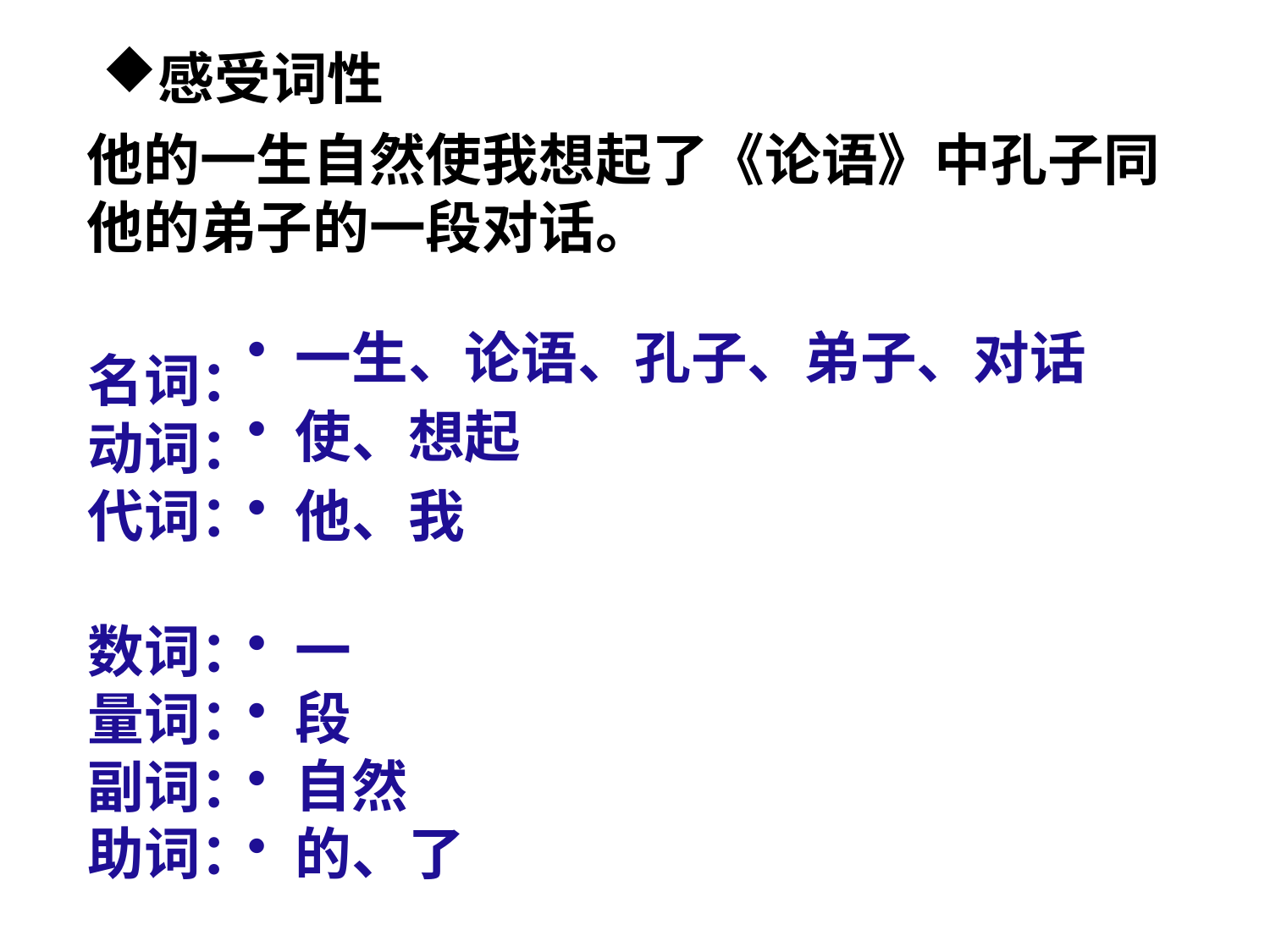

感受词性
他的一生自然使我想起了《论语》中孔子同他的弟子的一段对话。
一生、论语、孔子、弟子、对话
使、想起
他、我

一
段
自然
的、了
名词：
动词：
代词：

数词：
量词：
副词：
助词：